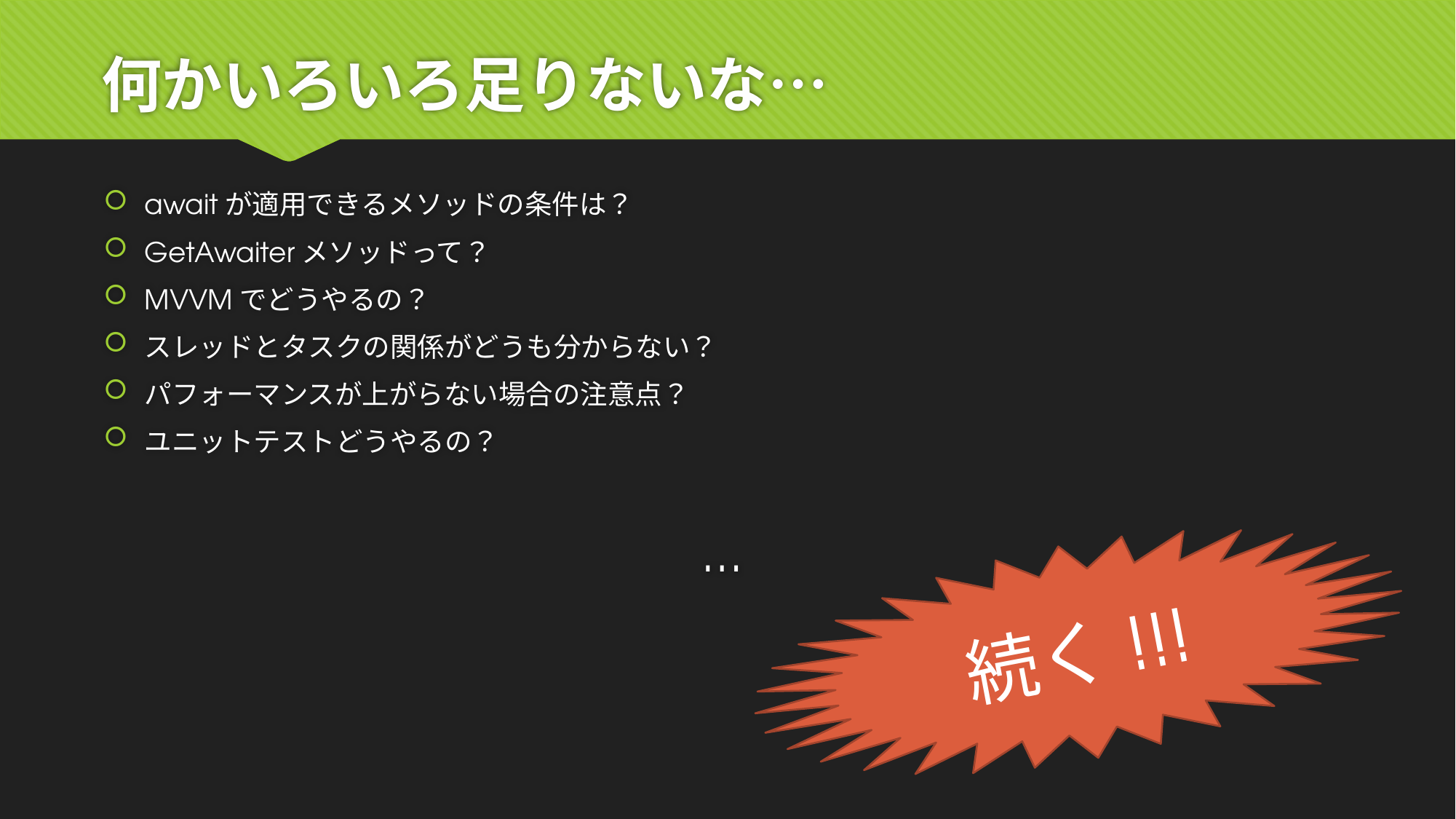

# 何かいろいろ足りないな…
awaitが適用できるメソッドの条件は？
GetAwaiterメソッドって？
MVVMでどうやるの？
スレッドとタスクの関係がどうも分からない？
パフォーマンスが上がらない場合の注意点？
ユニットテストどうやるの？

…
続く!!!